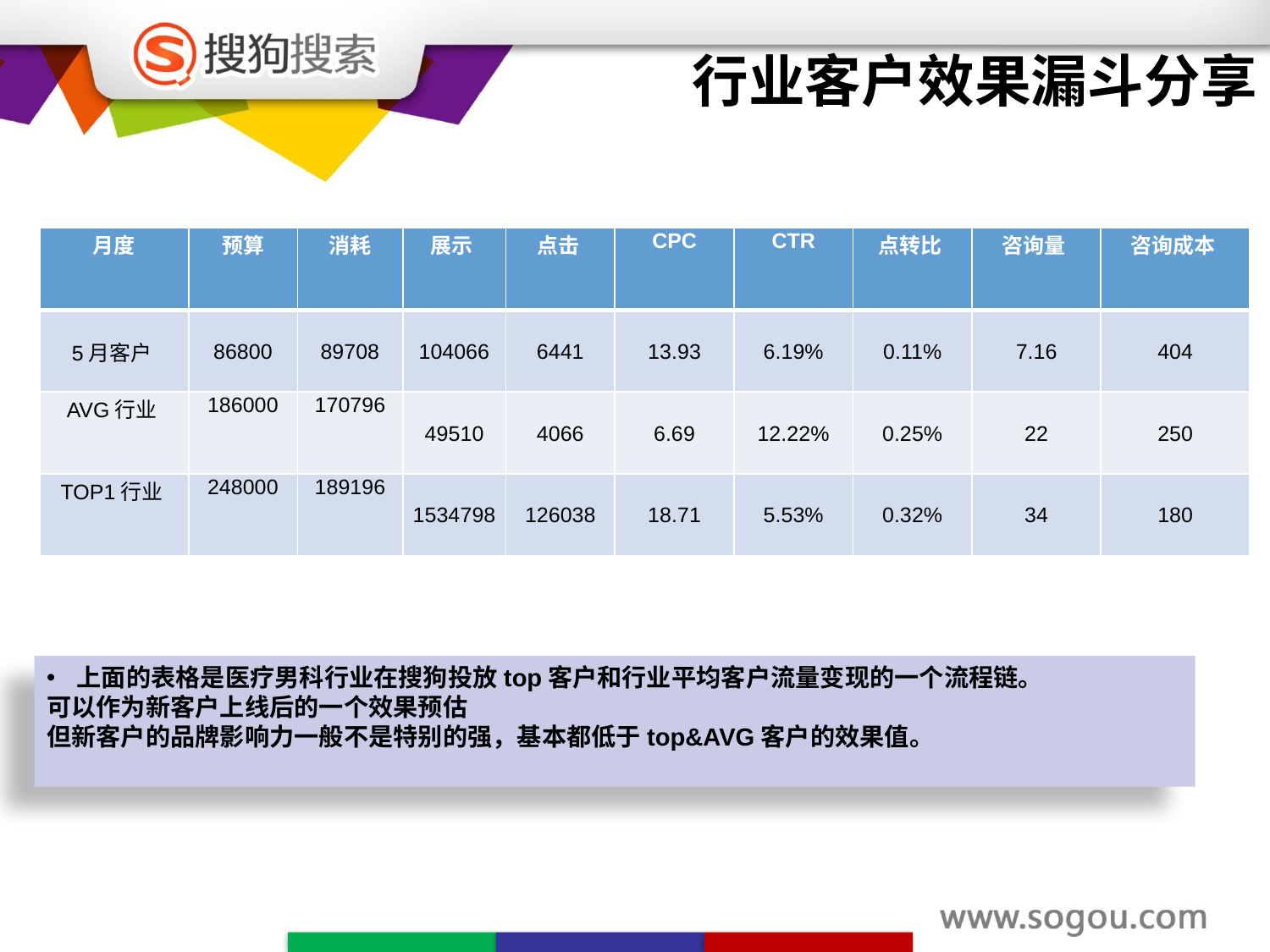

# 行业客户效果漏斗分享
| 月度 | 预算 | 消耗 | 展示 | 点击 | CPC | CTR | 点转比 | 咨询量 | 咨询成本 |
| --- | --- | --- | --- | --- | --- | --- | --- | --- | --- |
| 5月客户 | 86800 | 89708 | 104066 | 6441 | 13.93 | 6.19% | 0.11% | 7.16 | 404 |
| AVG行业 | 186000 | 170796 | 49510 | 4066 | 6.69 | 12.22% | 0.25% | 22 | 250 |
| TOP1行业 | 248000 | 189196 | 1534798 | 126038 | 18.71 | 5.53% | 0.32% | 34 | 180 |
上面的表格是医疗男科行业在搜狗投放top客户和行业平均客户流量变现的一个流程链。
可以作为新客户上线后的一个效果预估
但新客户的品牌影响力一般不是特别的强，基本都低于top&AVG客户的效果值。